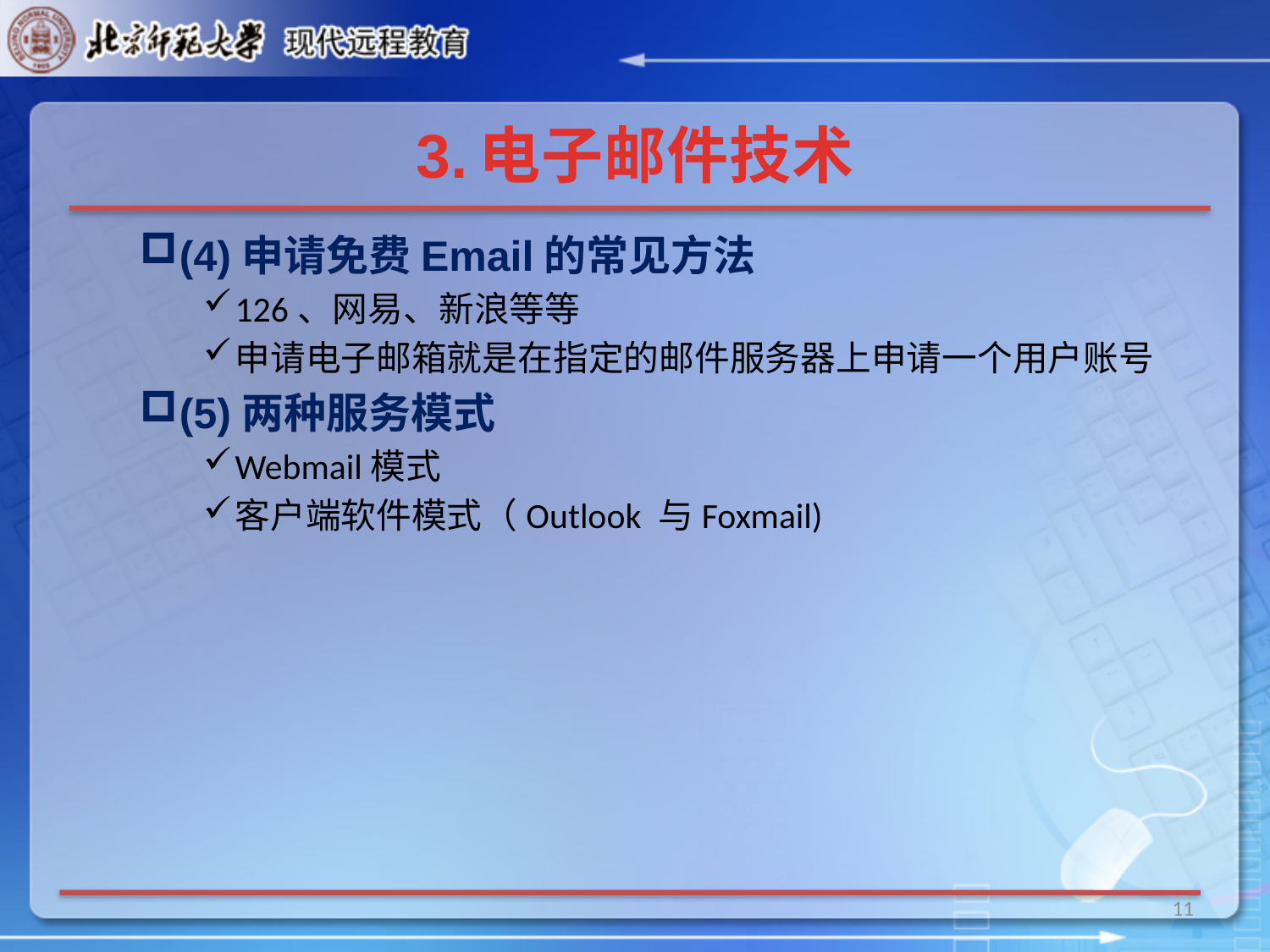

# 3.电子邮件技术
(4)申请免费Email的常见方法
126、网易、新浪等等
申请电子邮箱就是在指定的邮件服务器上申请一个用户账号
(5)两种服务模式
Webmail模式
客户端软件模式（Outlook 与Foxmail)
11